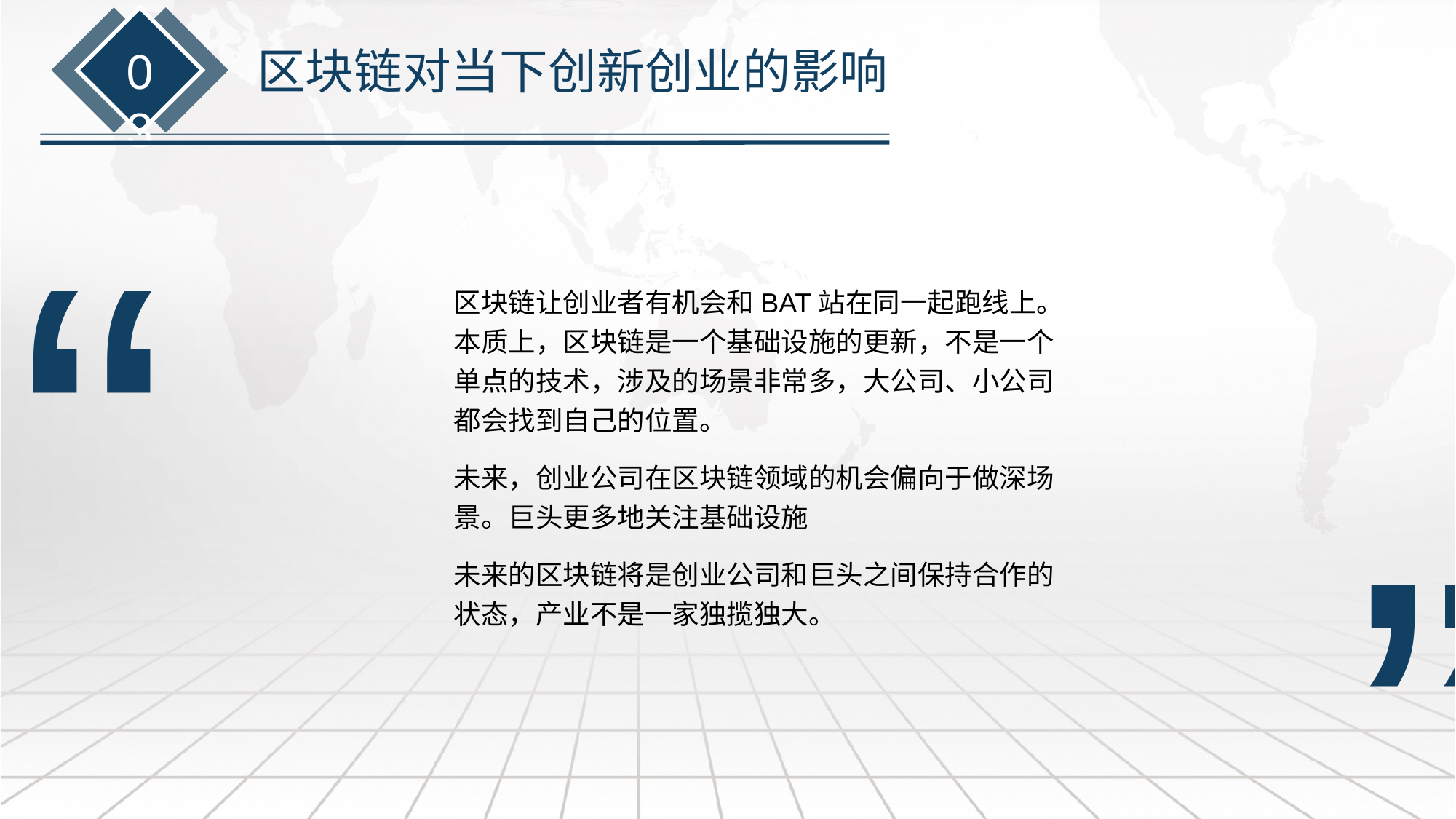

03
区块链对当下创新创业的影响
“
区块链让创业者有机会和BAT站在同一起跑线上。本质上，区块链是一个基础设施的更新，不是一个单点的技术，涉及的场景非常多，大公司、小公司都会找到自己的位置。
未来，创业公司在区块链领域的机会偏向于做深场景。巨头更多地关注基础设施
未来的区块链将是创业公司和巨头之间保持合作的状态，产业不是一家独揽独大。
”